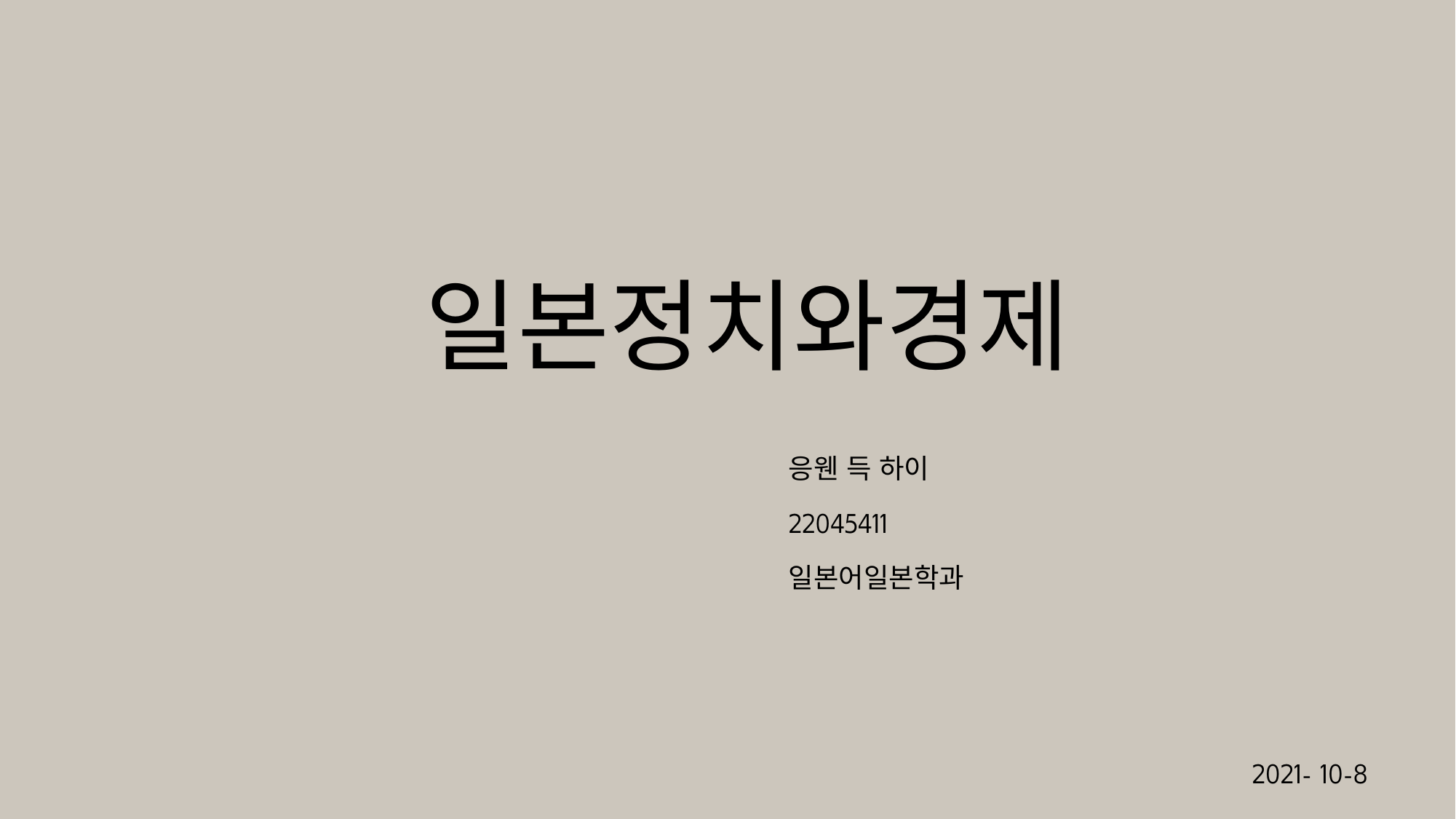

# 일본정치와경제
응웬 득 하이
22045411
일본어일본학과
2021- 10-8